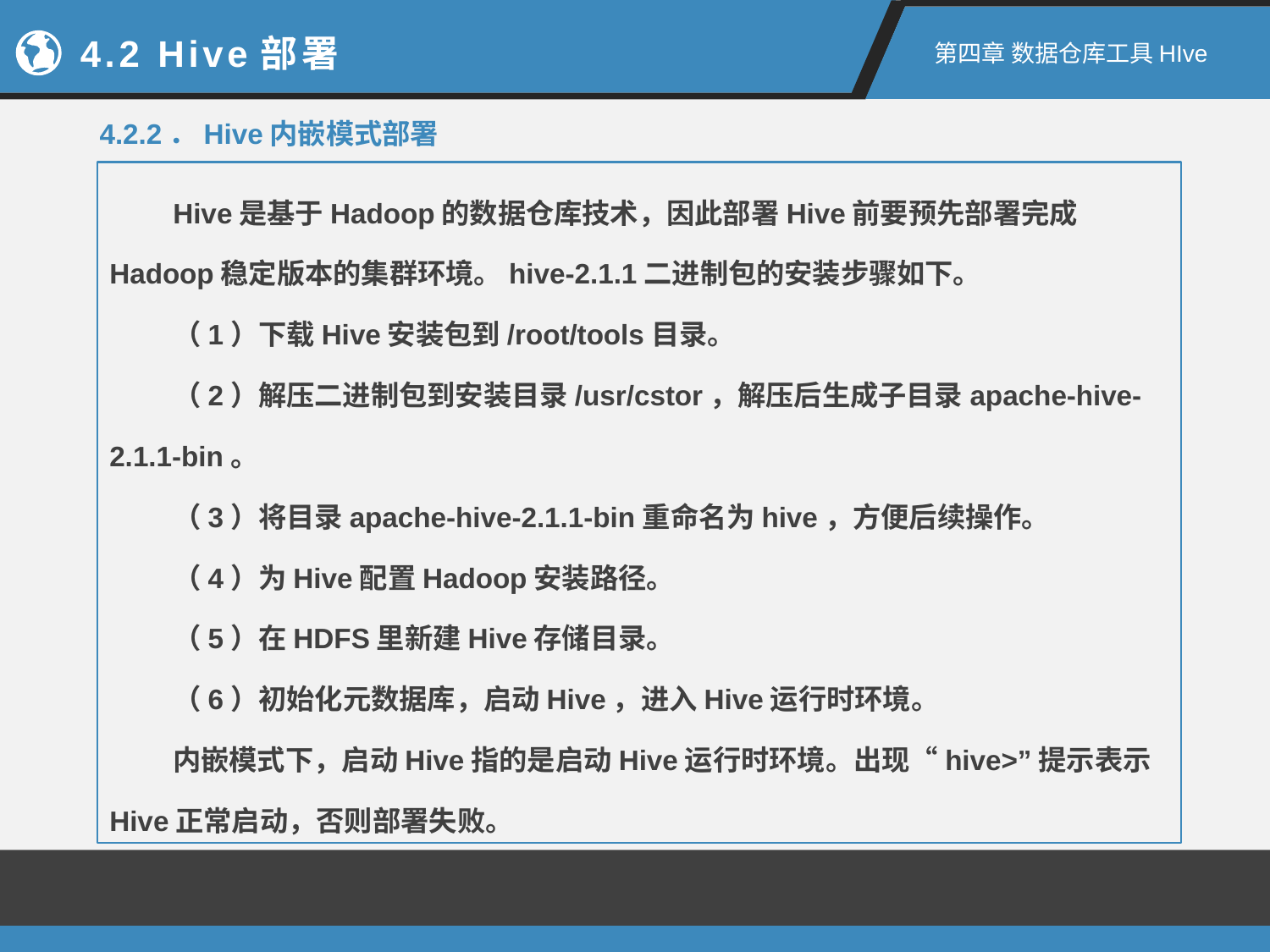

4.2 Hive部署

第四章 数据仓库工具HIve
4.2.2．Hive内嵌模式部署
Hive是基于Hadoop的数据仓库技术，因此部署Hive前要预先部署完成Hadoop稳定版本的集群环境。hive-2.1.1二进制包的安装步骤如下。
（1）下载Hive安装包到/root/tools目录。
（2）解压二进制包到安装目录/usr/cstor，解压后生成子目录apache-hive-2.1.1-bin。
（3）将目录apache-hive-2.1.1-bin重命名为hive，方便后续操作。
（4）为Hive配置Hadoop安装路径。
（5）在HDFS里新建Hive存储目录。
（6）初始化元数据库，启动Hive，进入Hive运行时环境。
内嵌模式下，启动Hive指的是启动Hive运行时环境。出现“hive>”提示表示Hive正常启动，否则部署失败。